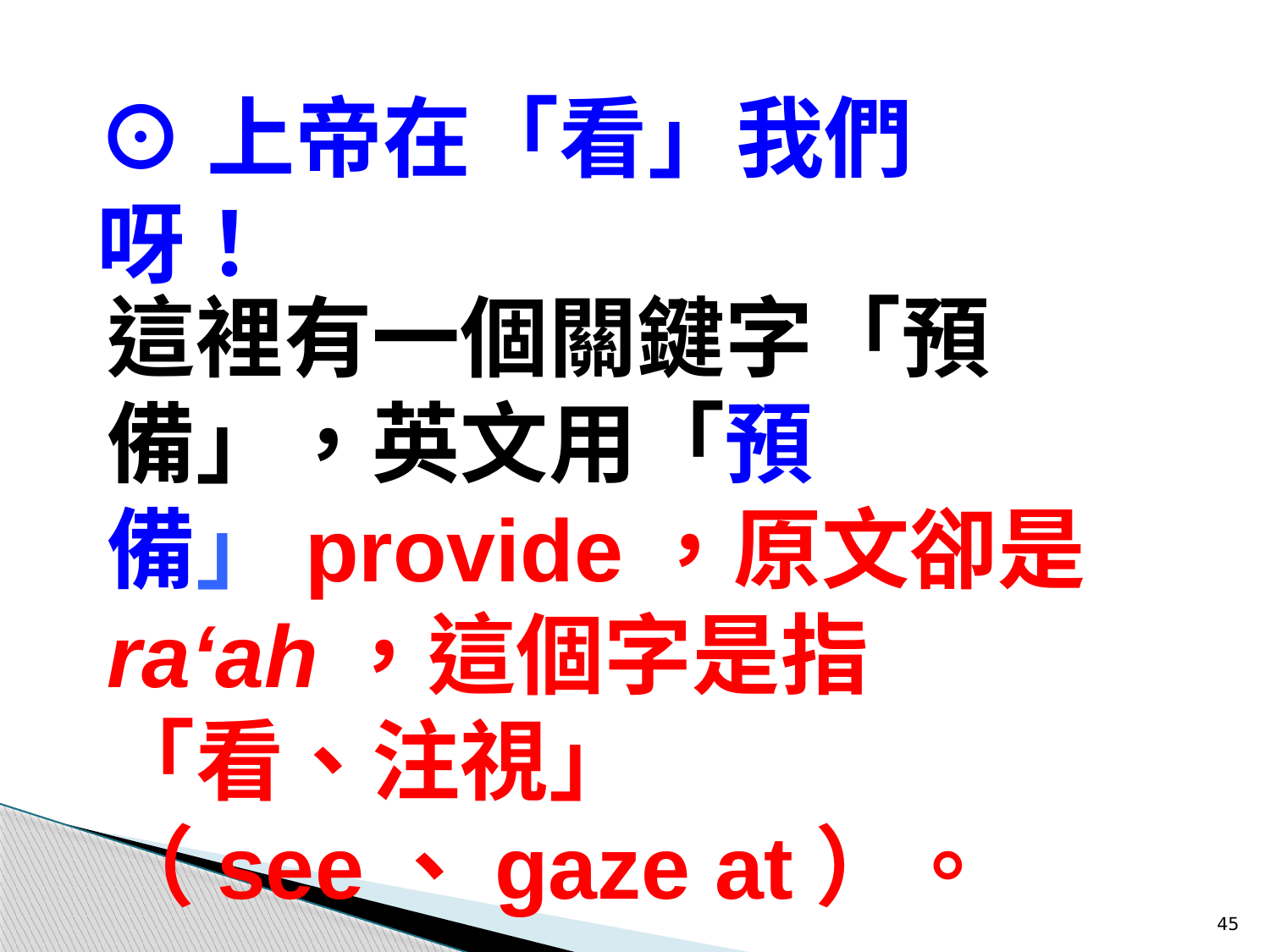

⊙上帝在「看」我們呀！
這裡有一個關鍵字「預備」，英文用「預備」provide，原文卻是ra‘ah，這個字是指「看、注視」（see、gaze at）。
45